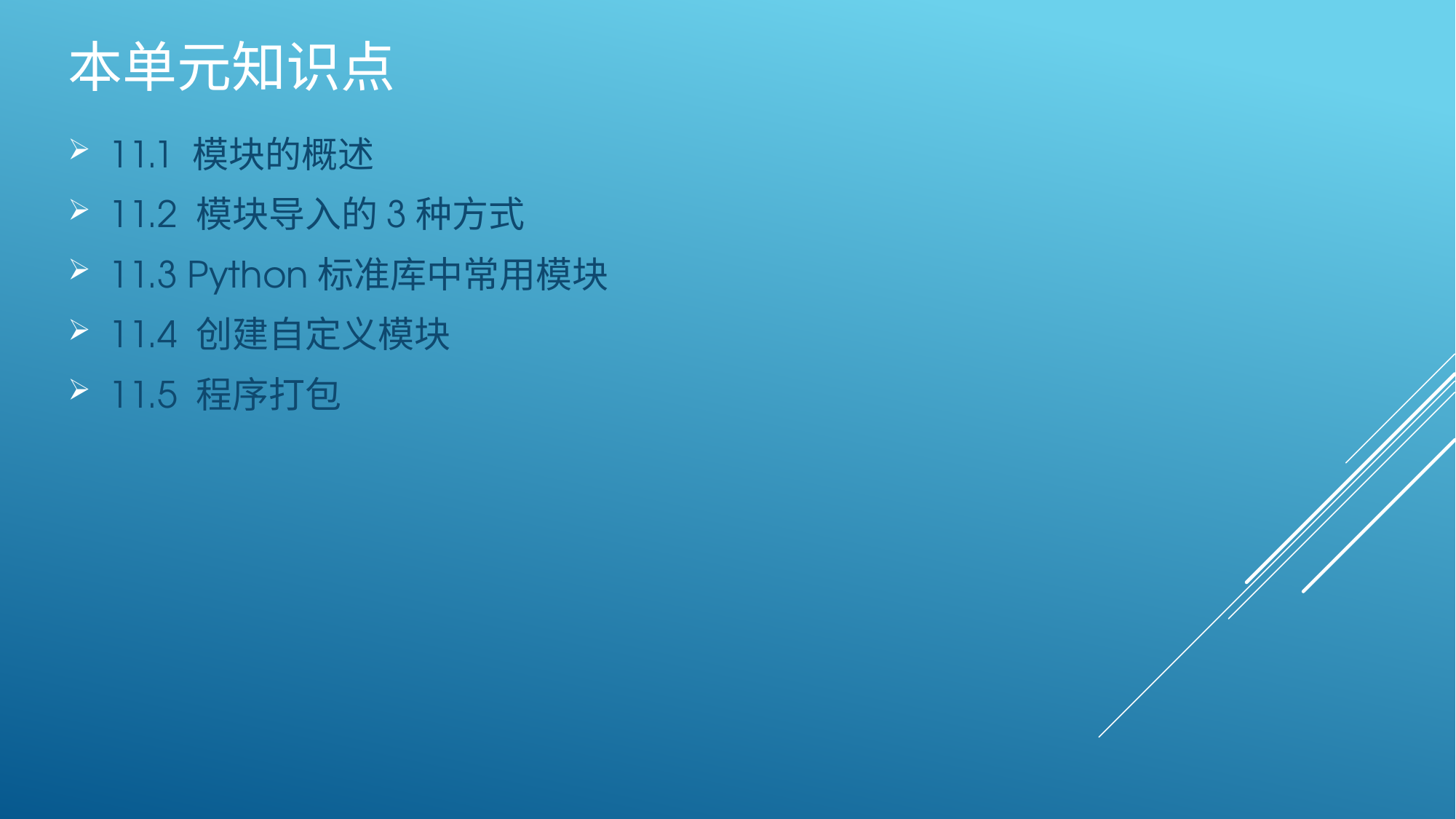

# 本单元知识点
11.1 模块的概述
11.2 模块导入的3种方式
11.3 Python标准库中常用模块
11.4 创建自定义模块
11.5 程序打包